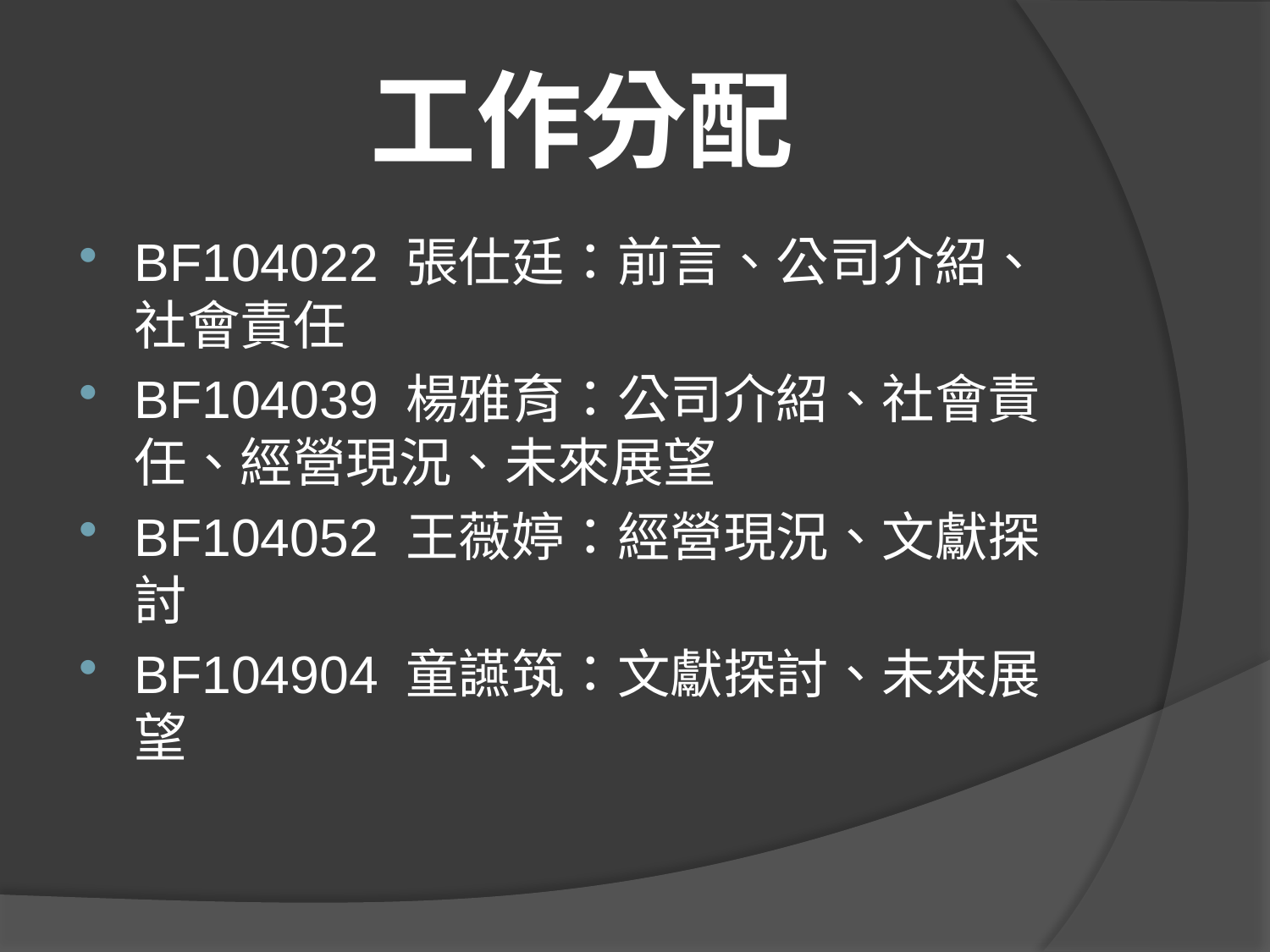

# 工作分配
BF104022 張仕廷：前言、公司介紹、社會責任
BF104039 楊雅育：公司介紹、社會責任、經營現況、未來展望
BF104052 王薇婷：經營現況、文獻探討
BF104904 童讌筑：文獻探討、未來展望